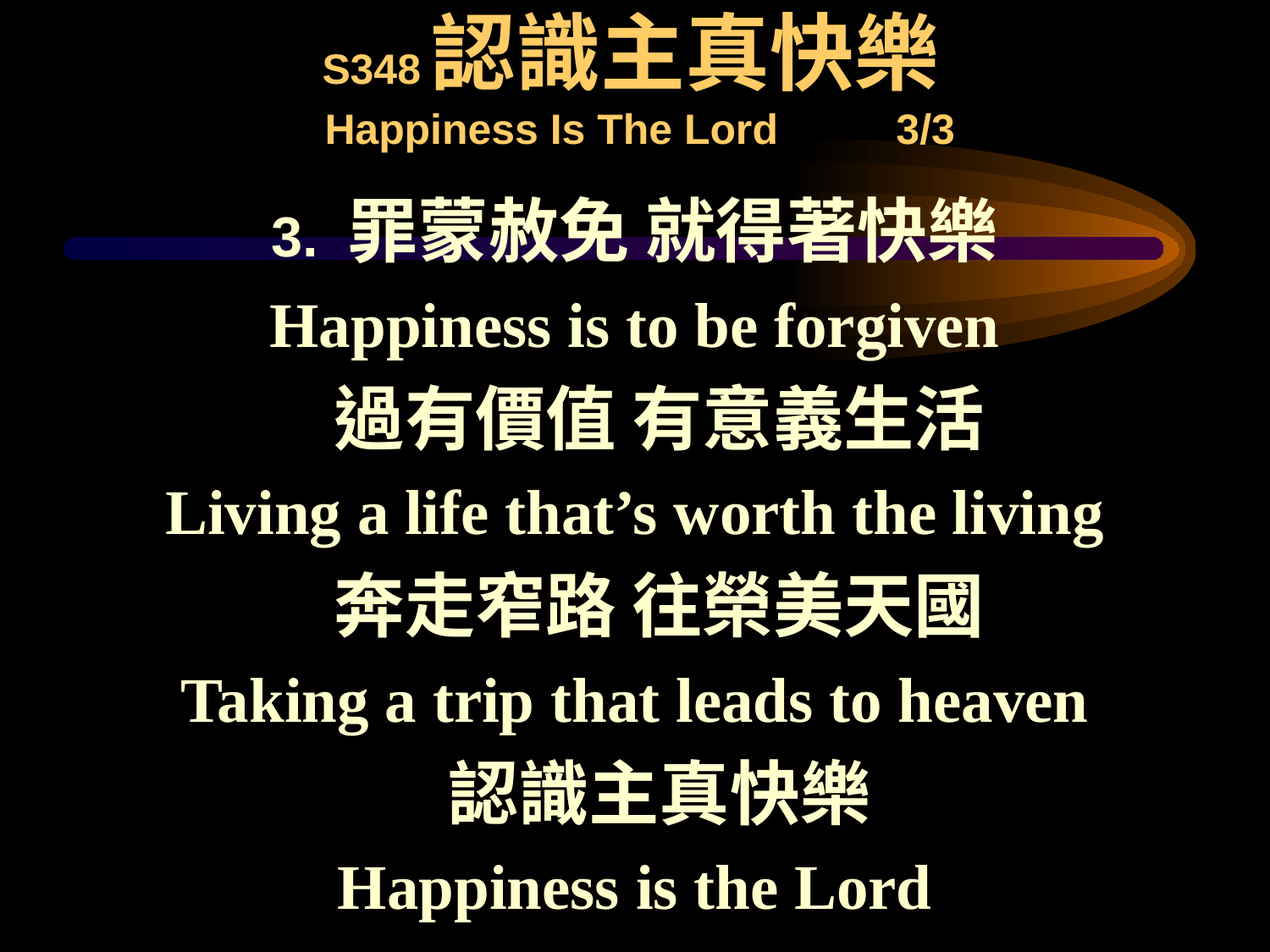

# S348認識主真快樂 Happiness Is The Lord          3/3
3. 罪蒙赦免 就得著快樂
Happiness is to be forgiven
  過有價值 有意義生活
Living a life that’s worth the living
  奔走窄路 往榮美天國
Taking a trip that leads to heaven
  認識主真快樂
Happiness is the Lord